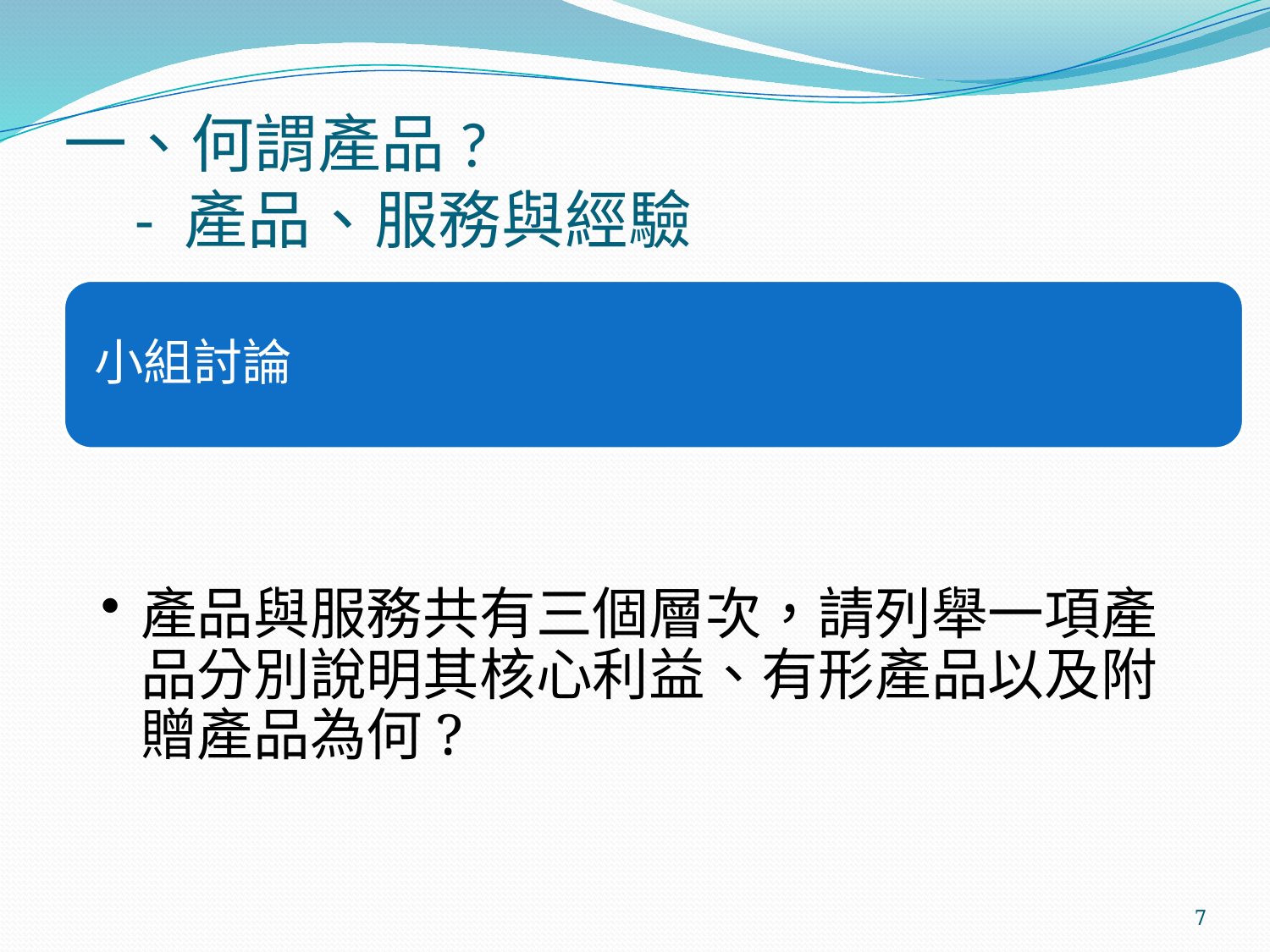

# 一、何謂產品? - 產品、服務與經驗
小組討論
產品與服務共有三個層次，請列舉一項產品分別說明其核心利益、有形產品以及附贈產品為何?
7